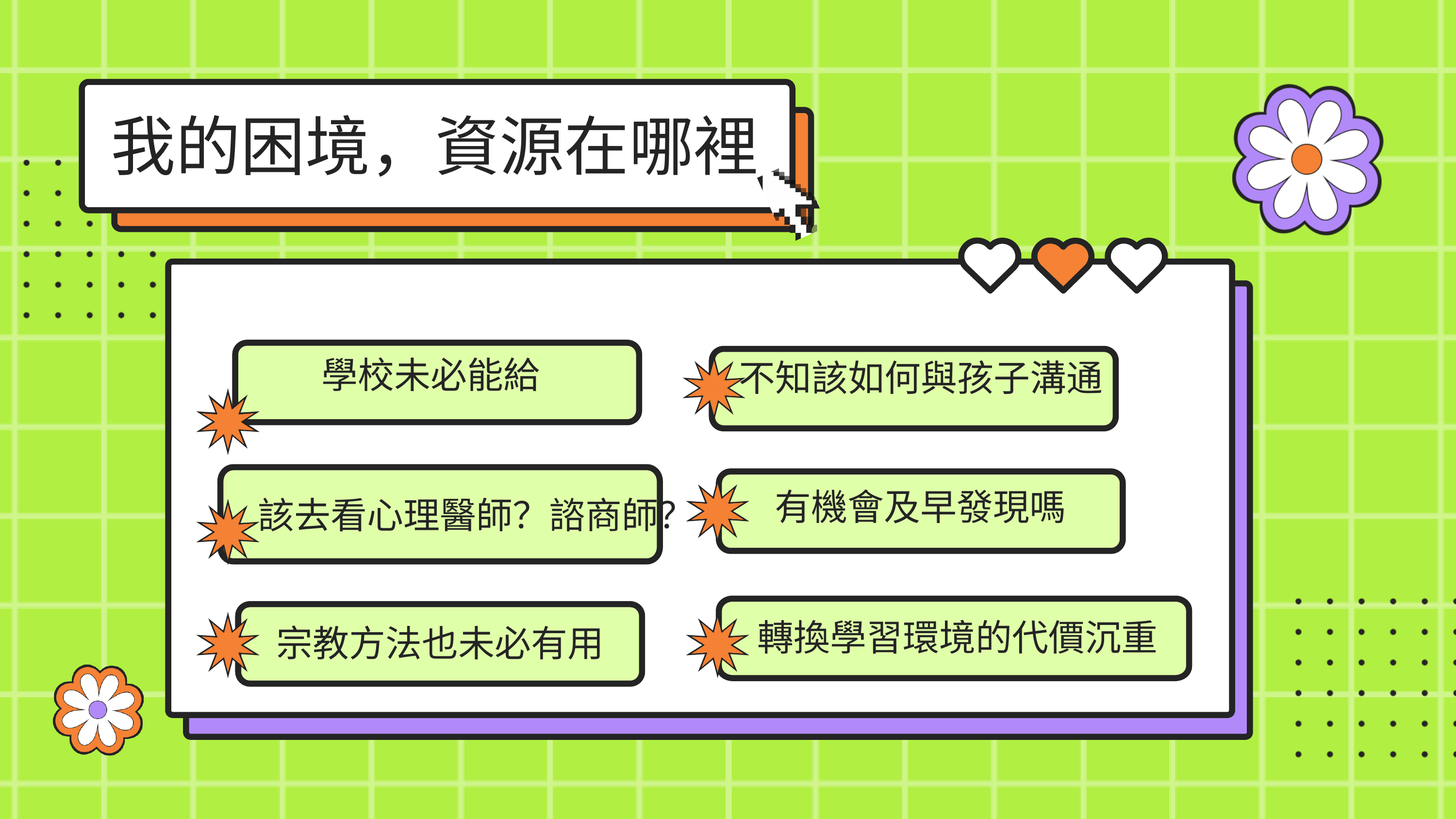

我的困境，資源在哪裡

學校未必能給

不知該如何與孩子溝通

有機會及早發現嗎

該去看心理醫師？諮商師？

轉換學習環境的代價沉重

宗教方法也未必有用